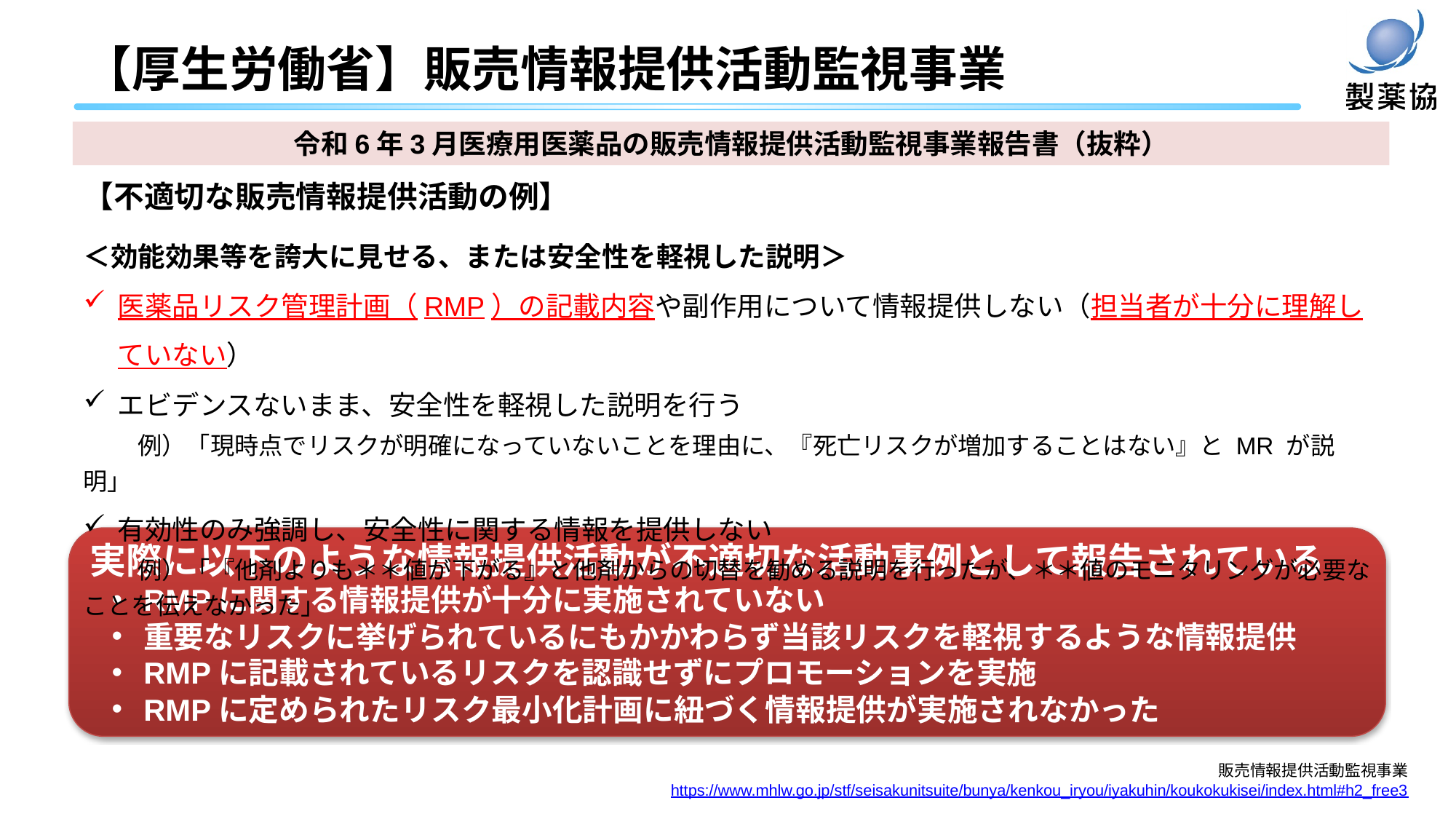

# 【厚生労働省】販売情報提供活動監視事業
令和6年3月医療用医薬品の販売情報提供活動監視事業報告書（抜粋）
【不適切な販売情報提供活動の例】

＜効能効果等を誇大に見せる、または安全性を軽視した説明＞
医薬品リスク管理計画（RMP）の記載内容や副作用について情報提供しない（担当者が十分に理解していない）

エビデンスないまま、安全性を軽視した説明を行う
　　例）「現時点でリスクが明確になっていないことを理由に、『死亡リスクが増加することはない』と MR が説明」

有効性のみ強調し、安全性に関する情報を提供しない
　　例）「『他剤よりも＊＊値が下がる』と他剤からの切替を勧める説明を行ったが、＊＊値のモニタリングが必要なことを伝えなかった」
実際に以下のような情報提供活動が不適切な活動事例として報告されている
RMPに関する情報提供が十分に実施されていない
重要なリスクに挙げられているにもかかわらず当該リスクを軽視するような情報提供
RMPに記載されているリスクを認識せずにプロモーションを実施
RMPに定められたリスク最小化計画に紐づく情報提供が実施されなかった
販売情報提供活動監視事業
https://www.mhlw.go.jp/stf/seisakunitsuite/bunya/kenkou_iryou/iyakuhin/koukokukisei/index.html#h2_free3